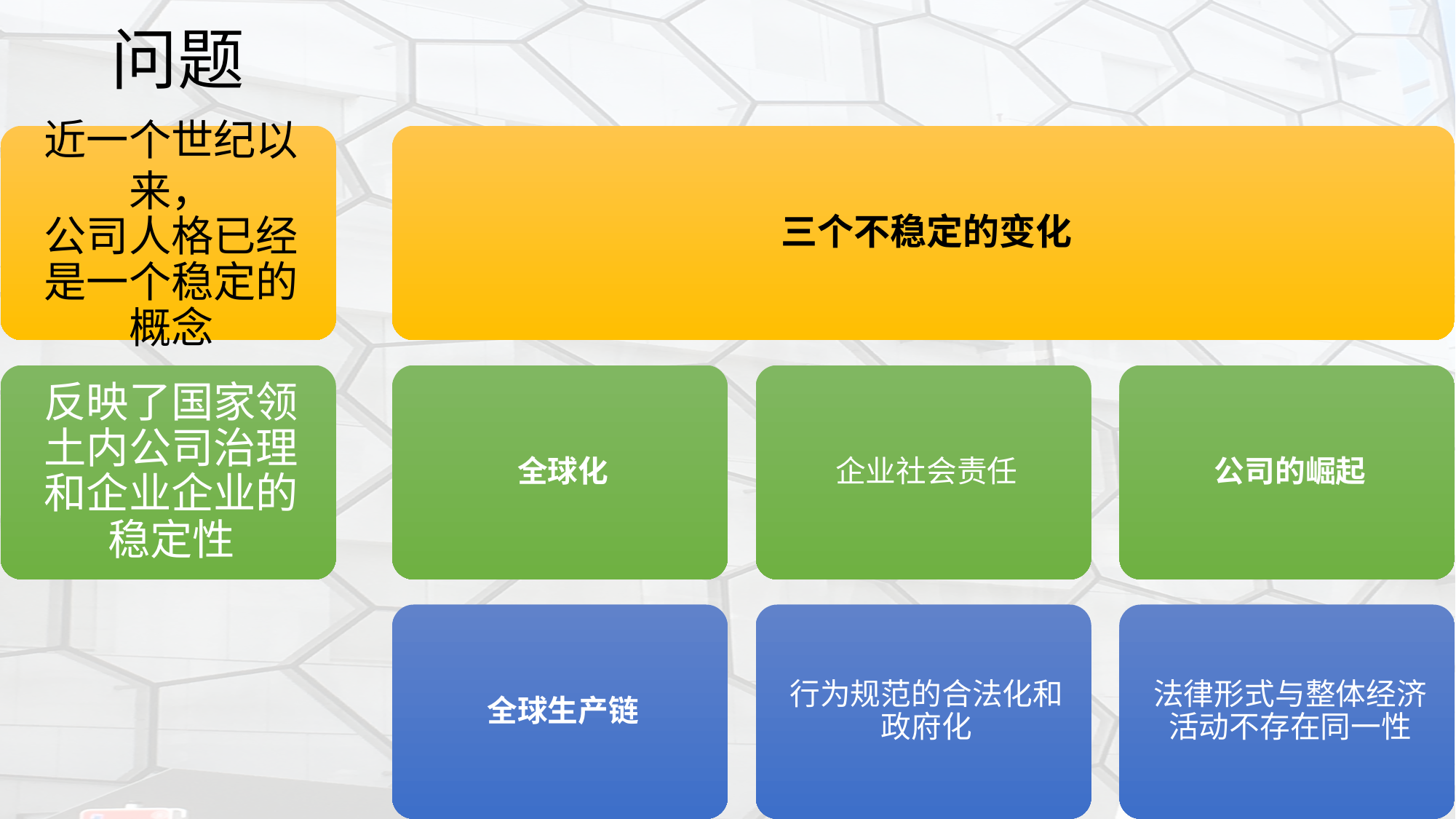

# 问题
近一个世纪以来，
公司人格已经是一个稳定的概念
反映了国家领土内公司治理和企业企业的稳定性
三个不稳定的变化
全球化
全球生产链
企业社会责任
行为规范的合法化和政府化
公司的崛起
法律形式与整体经济活动不存在同一性